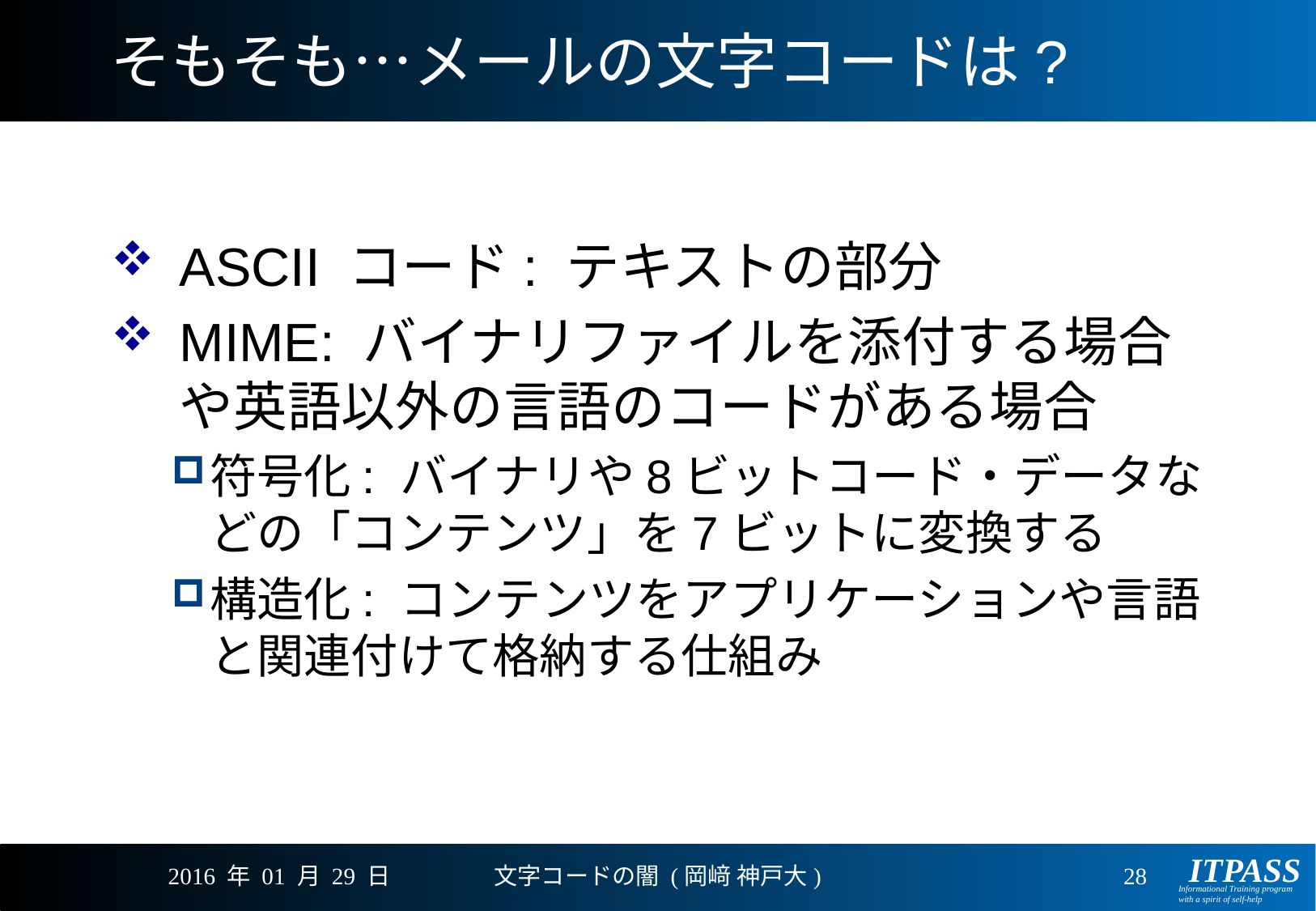

# そもそも…メールの文字コードは?
ASCII コード: テキストの部分
MIME: バイナリファイルを添付する場合や英語以外の言語のコードがある場合
符号化: バイナリや8ビットコード・データなどの「コンテンツ」を7ビットに変換する
構造化: コンテンツをアプリケーションや言語と関連付けて格納する仕組み
2016 年 01 月 29 日
文字コードの闇 (岡﨑 神戸大)
28